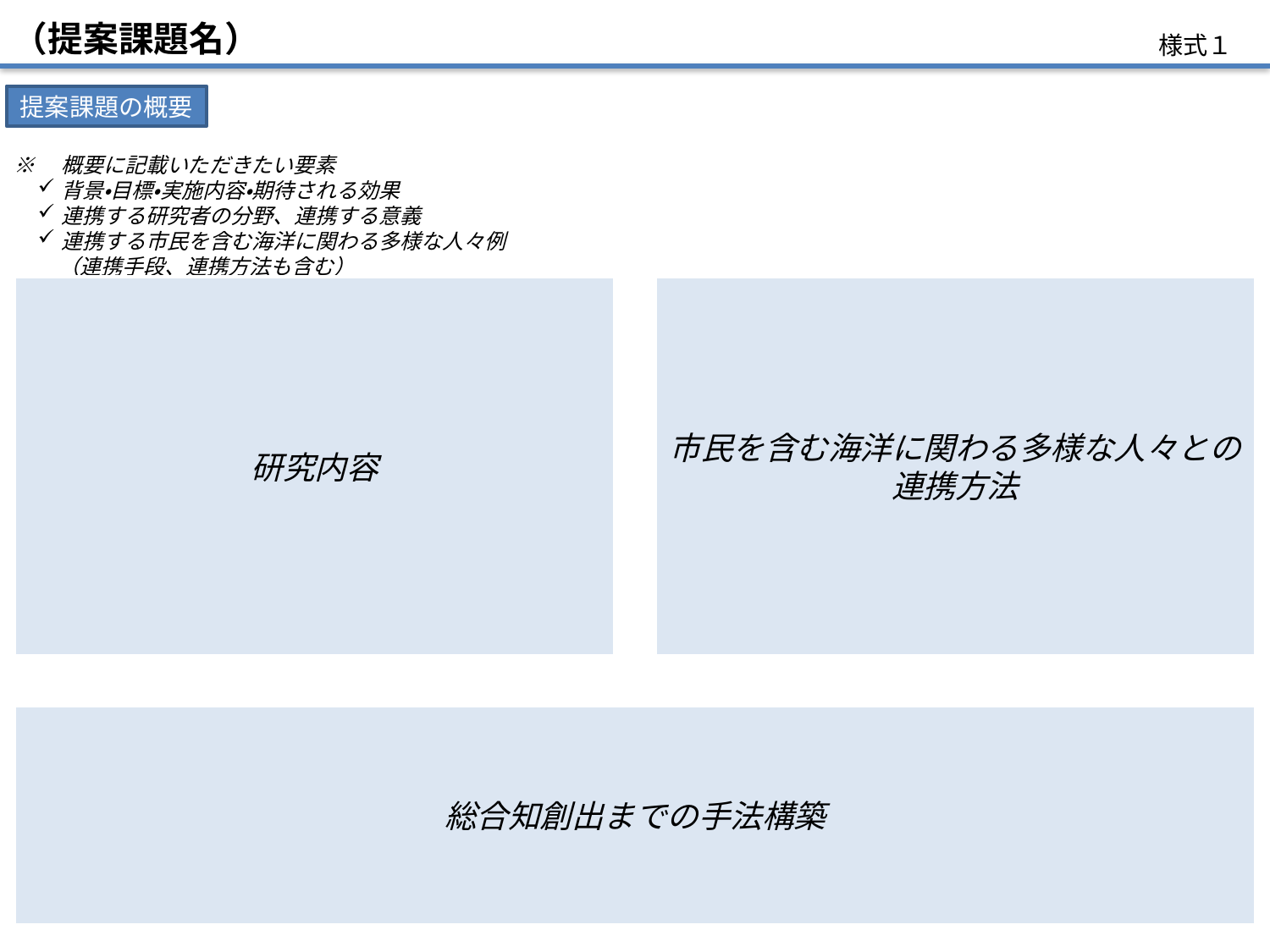

（提案課題名）
様式１
提案課題の概要
※　概要に記載いただきたい要素
背景・目標・実施内容・期待される効果
連携する研究者の分野、連携する意義
連携する市民を含む海洋に関わる多様な人々例
　（連携手段、連携方法も含む）
研究内容
市民を含む海洋に関わる多様な人々との連携方法
総合知創出までの手法構築